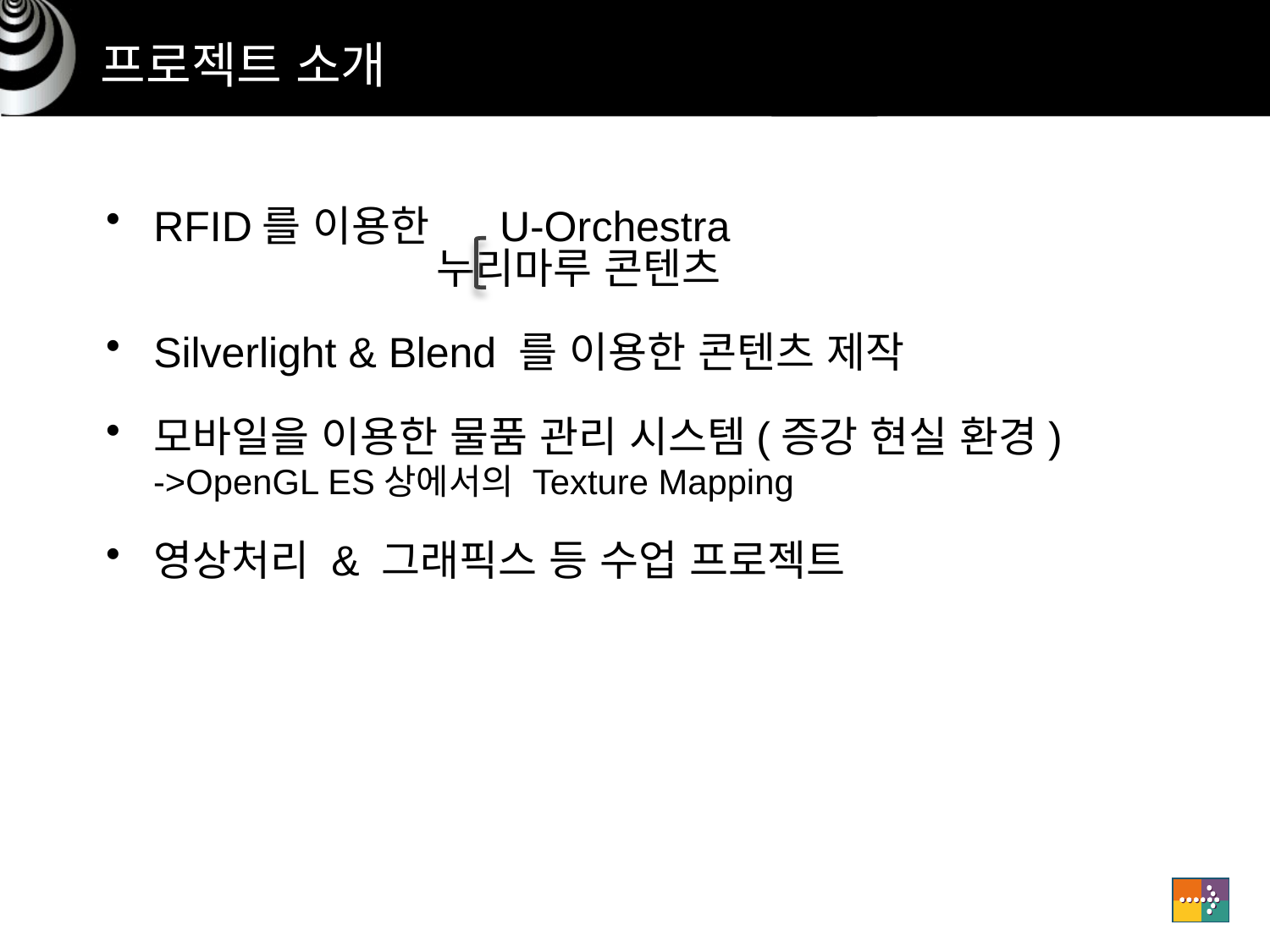

# 프로젝트 소개

RFID를 이용한     U-Orchestra
                           누리마루 콘텐츠

Silverlight & Blend 를 이용한 콘텐츠 제작

모바일을 이용한 물품 관리 시스템(증강 현실 환경)
    ->OpenGL ES상에서의 Texture Mapping

영상처리 & 그래픽스 등 수업 프로젝트